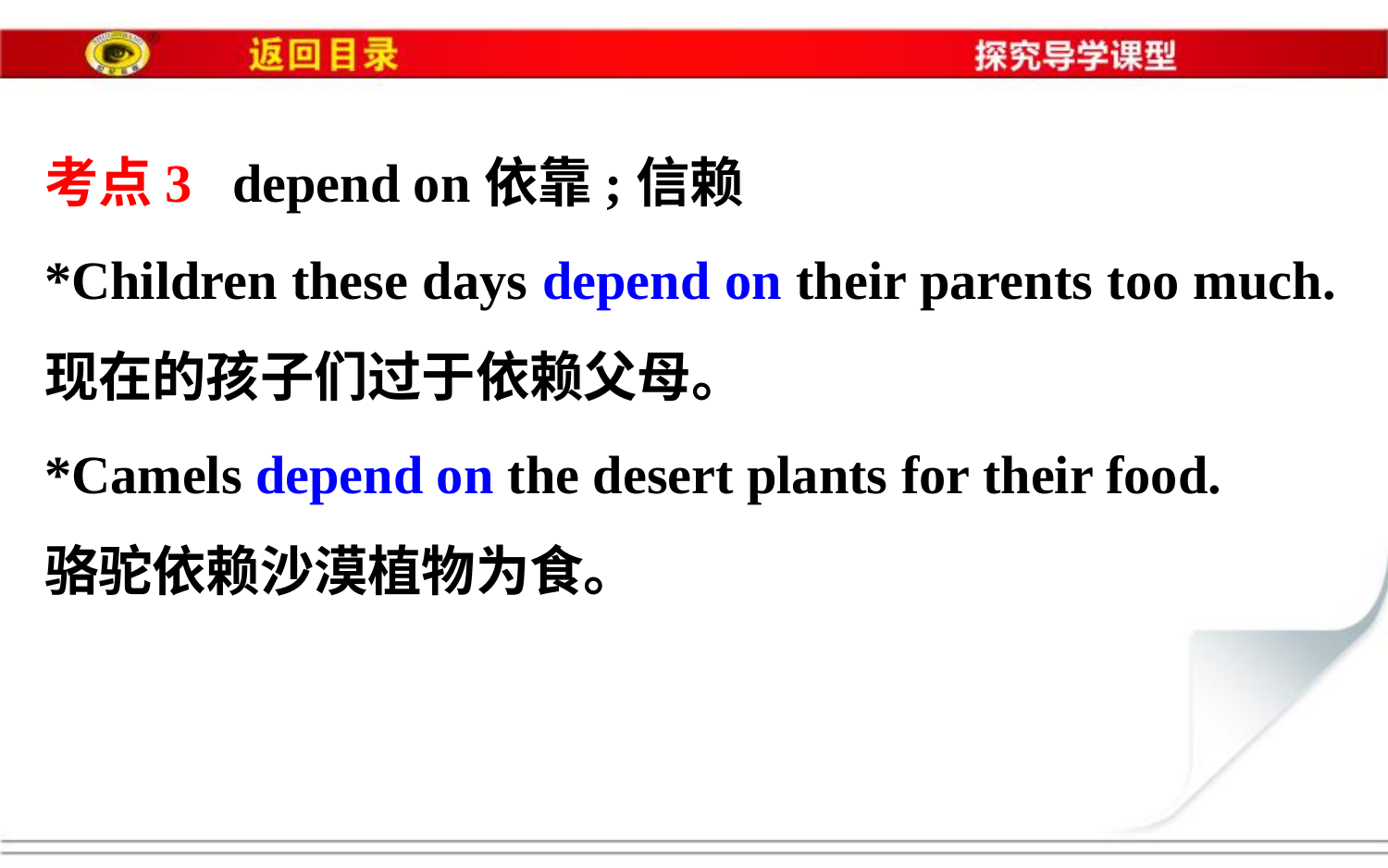

考点3   depend on依靠;信赖
*Children these days depend on their parents too much.
现在的孩子们过于依赖父母。
*Camels depend on the desert plants for their food.
骆驼依赖沙漠植物为食。